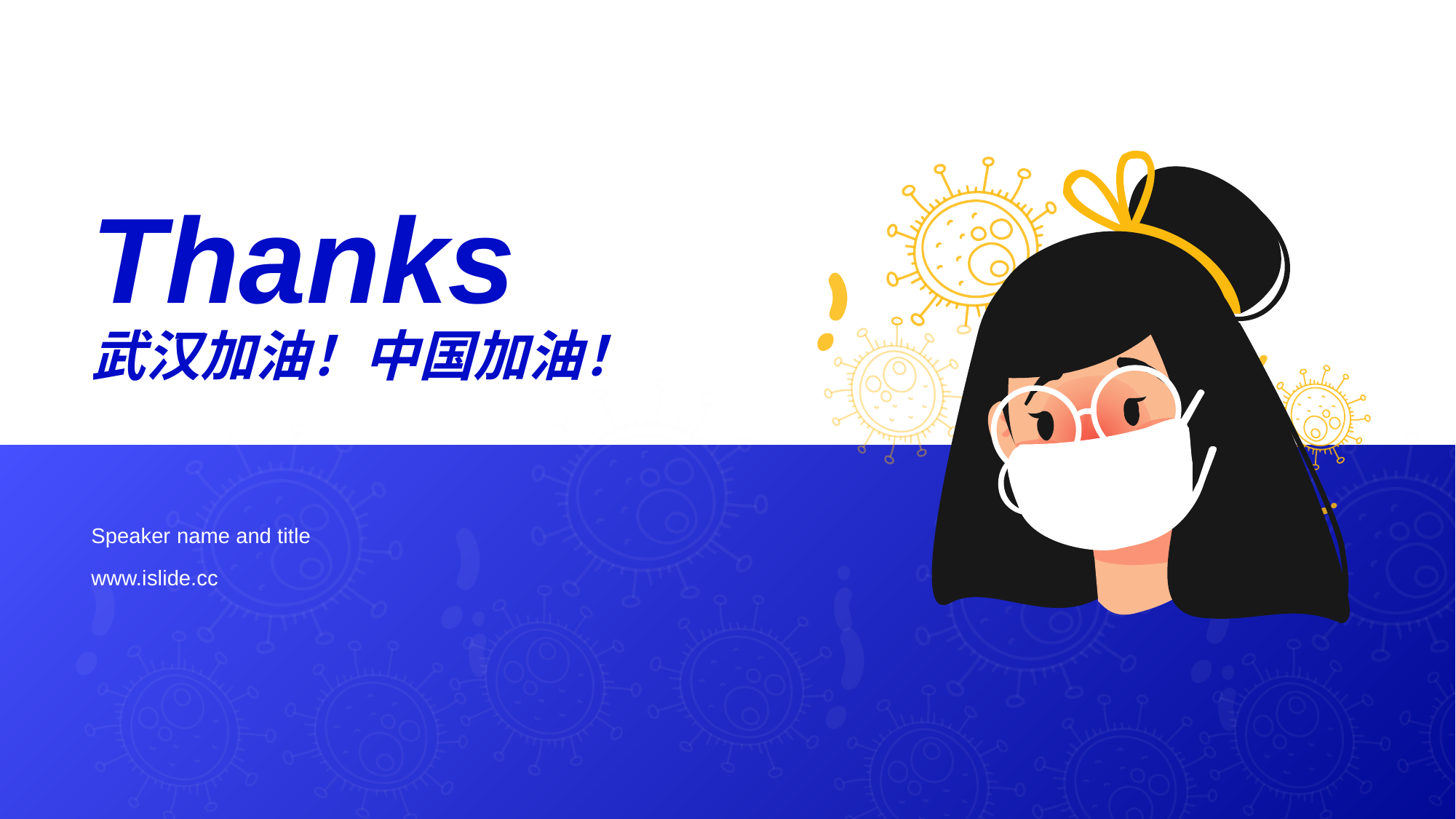

# Thanks 武汉加油！中国加油！
Speaker  name and title
www.i slide.cc